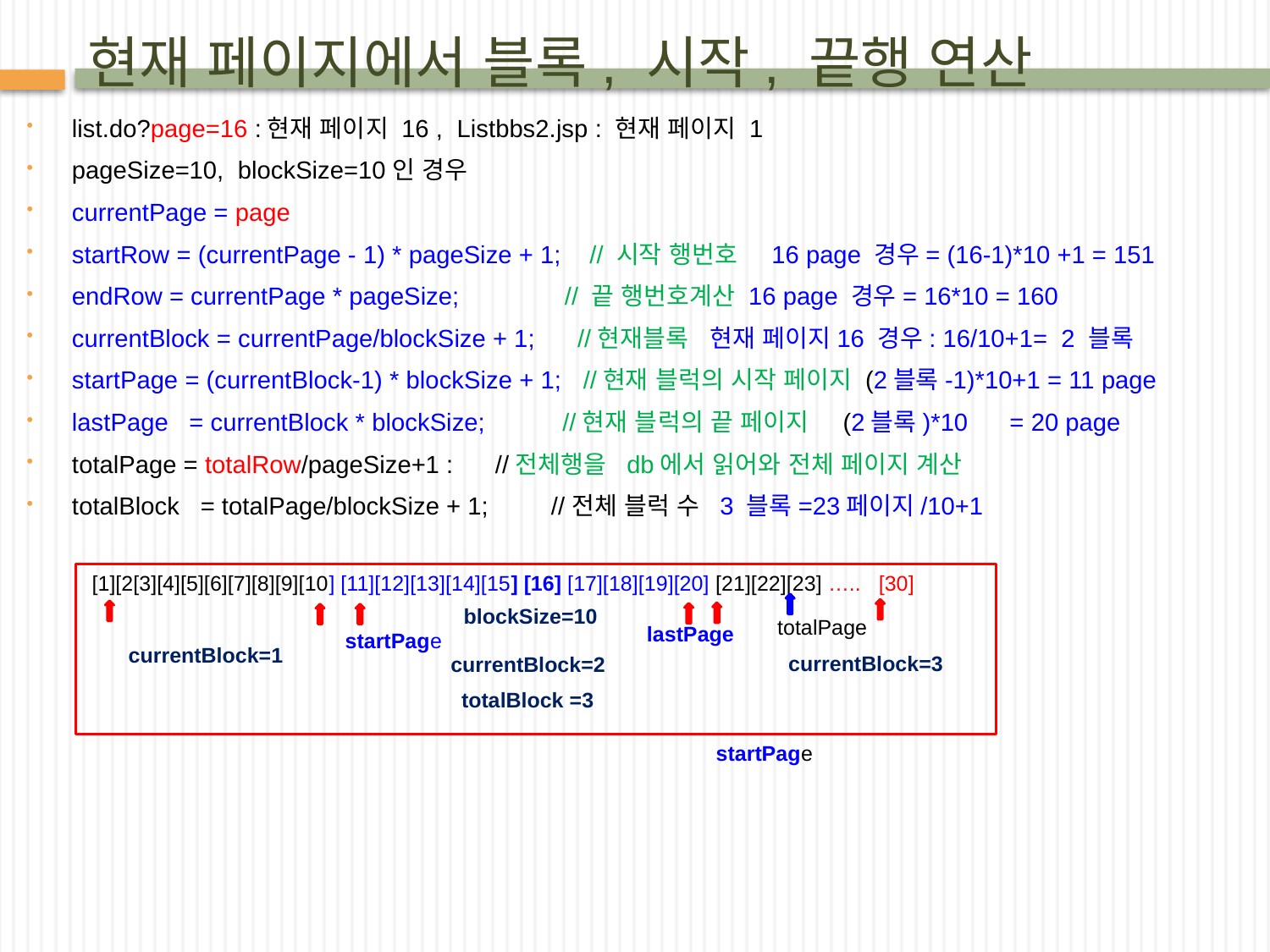

# 현재 페이지에서 블록, 시작, 끝행 연산
list.do?page=16 :현재 페이지 16 ,  Listbbs2.jsp : 현재 페이지 1
pageSize=10,  blockSize=10인 경우
currentPage = page
startRow = (currentPage - 1) * pageSize + 1;    // 시작 행번호    16 page 경우= (16-1)*10 +1 = 151
endRow = currentPage * pageSize;               // 끝 행번호계산 16 page 경우= 16*10 = 160
currentBlock = currentPage/blockSize + 1;      //현재블록   현재 페이지16 경우: 16/10+1=  2 블록
startPage = (currentBlock-1) * blockSize + 1;   //현재 블럭의 시작 페이지 (2블록-1)*10+1 = 11 page
lastPage   = currentBlock * blockSize;           //현재 블럭의 끝 페이지    (2블록)*10      = 20 page
totalPage = totalRow/pageSize+1 :      //전체행을  db에서 읽어와 전체 페이지 계산
totalBlock   = totalPage/blockSize + 1;         //전체 블럭 수  3 블록=23페이지/10+1

[1][2[3][4][5][6][7][8][9][10] [11][12][13][14][15] [16] [17][18][19][20] [21][22][23] …..   [30]

blockSize=10

totalPage
lastPage
startPage
currentBlock=1
currentBlock=3
currentBlock=2
totalBlock =3
startPage